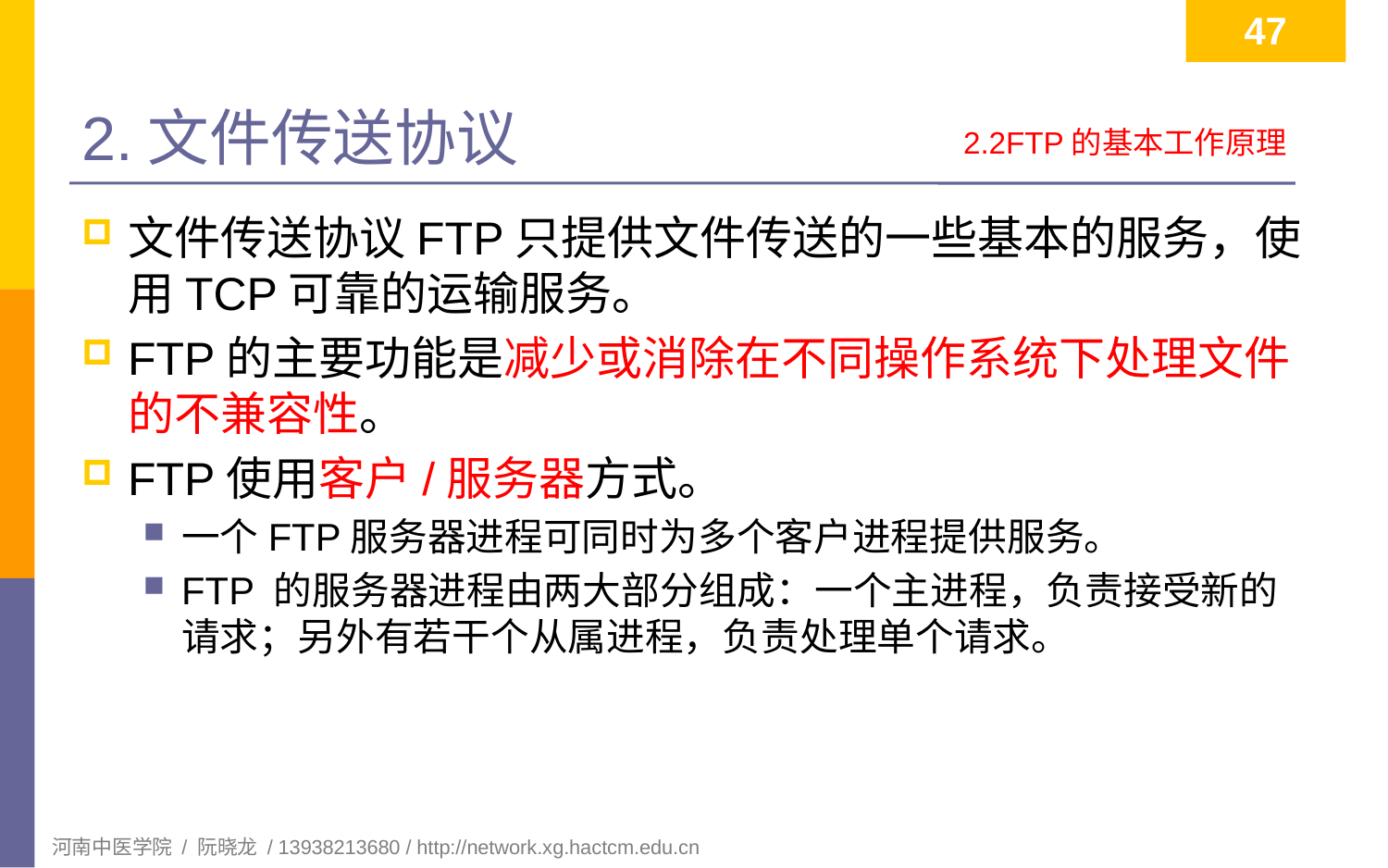

47
# 2.文件传送协议
2.2FTP的基本工作原理
文件传送协议FTP只提供文件传送的一些基本的服务，使用TCP可靠的运输服务。
FTP的主要功能是减少或消除在不同操作系统下处理文件的不兼容性。
FTP使用客户/服务器方式。
一个FTP服务器进程可同时为多个客户进程提供服务。
FTP 的服务器进程由两大部分组成：一个主进程，负责接受新的请求；另外有若干个从属进程，负责处理单个请求。